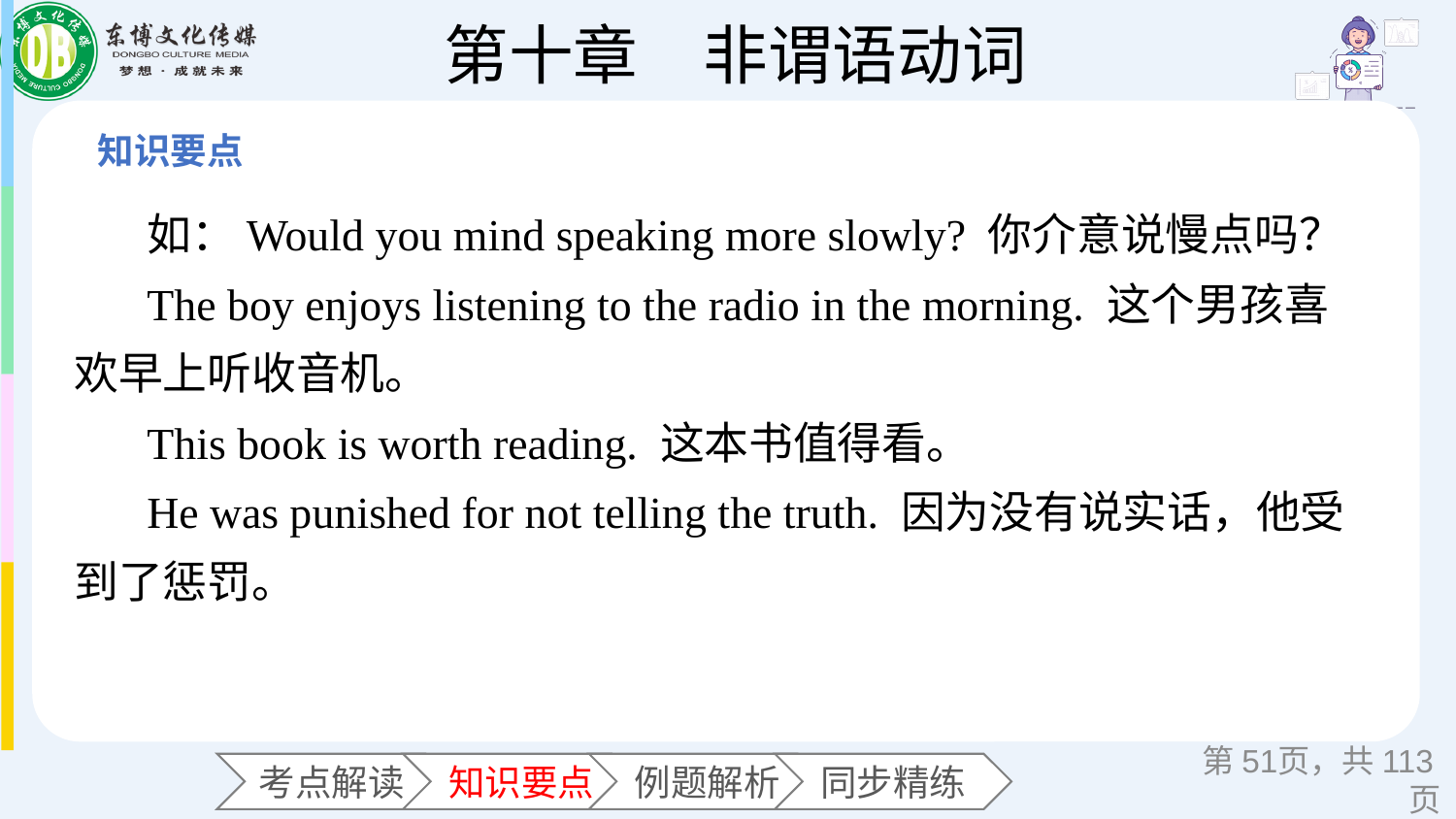

如：Would you mind speaking more slowly? 你介意说慢点吗？
The boy enjoys listening to the radio in the morning. 这个男孩喜欢早上听收音机。
This book is worth reading. 这本书值得看。
He was punished for not telling the truth. 因为没有说实话，他受到了惩罚。

第51页，共113页